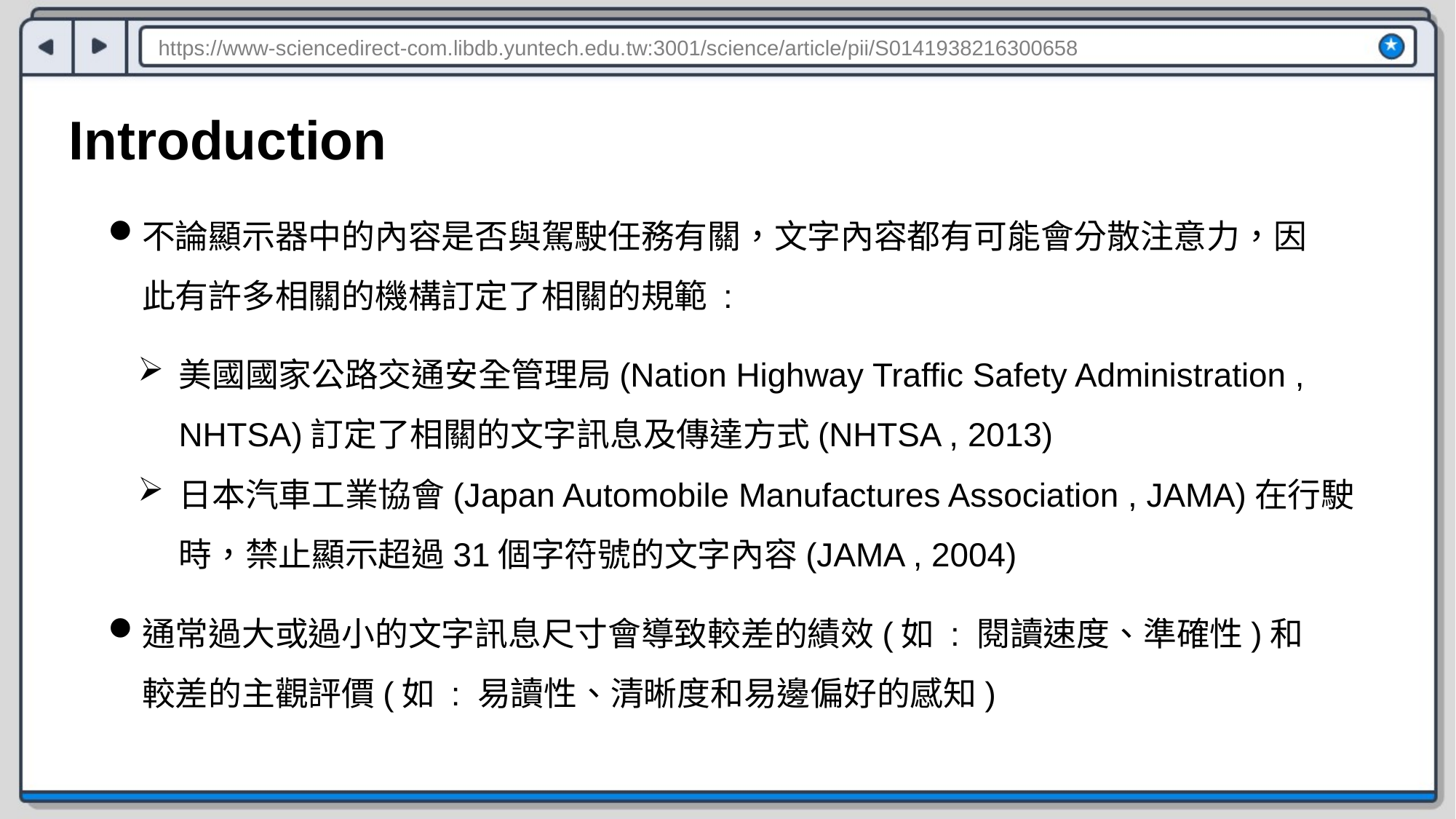

https://www-sciencedirect-com.libdb.yuntech.edu.tw:3001/science/article/pii/S0141938216300658
Introduction
不論顯示器中的內容是否與駕駛任務有關，文字內容都有可能會分散注意力，因此有許多相關的機構訂定了相關的規範 :
美國國家公路交通安全管理局(Nation Highway Traffic Safety Administration , NHTSA)訂定了相關的文字訊息及傳達方式(NHTSA , 2013)
日本汽車工業協會(Japan Automobile Manufactures Association , JAMA)在行駛時，禁止顯示超過31個字符號的文字內容(JAMA , 2004)
通常過大或過小的文字訊息尺寸會導致較差的績效(如 : 閱讀速度、準確性)和較差的主觀評價(如 : 易讀性、清晰度和易邊偏好的感知)